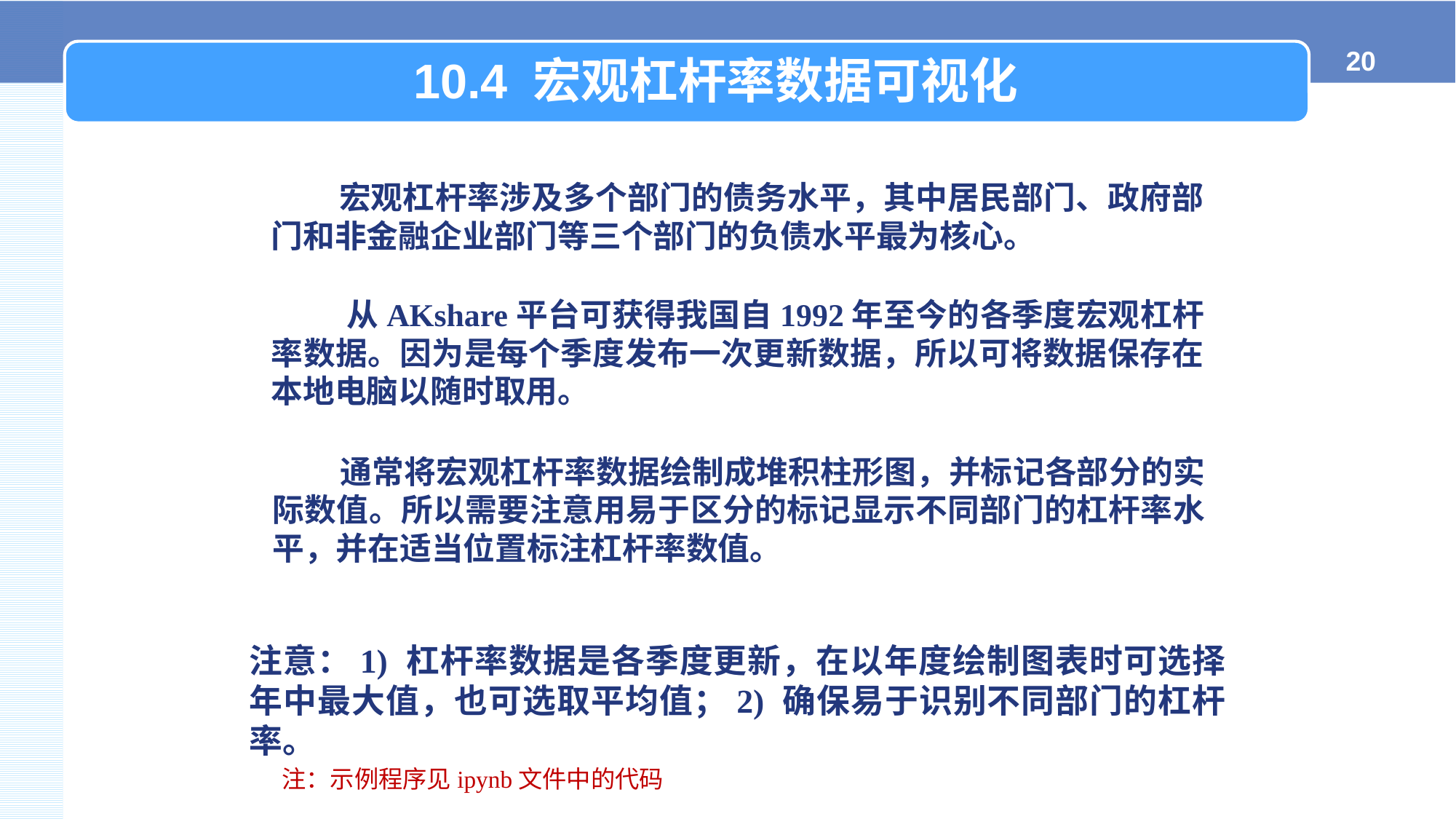

10.4 宏观杠杆率数据可视化
        宏观杠杆率涉及多个部门的债务水平，其中居民部门、政府部门和非金融企业部门等三个部门的负债水平最为核心。
         从AKshare平台可获得我国自1992年至今的各季度宏观杠杆率数据。因为是每个季度发布一次更新数据，所以可将数据保存在本地电脑以随时取用。
        通常将宏观杠杆率数据绘制成堆积柱形图，并标记各部分的实际数值。所以需要注意用易于区分的标记显示不同部门的杠杆率水平，并在适当位置标注杠杆率数值。
注意：1) 杠杆率数据是各季度更新，在以年度绘制图表时可选择年中最大值，也可选取平均值；2) 确保易于识别不同部门的杠杆率。
注：示例程序见ipynb文件中的代码